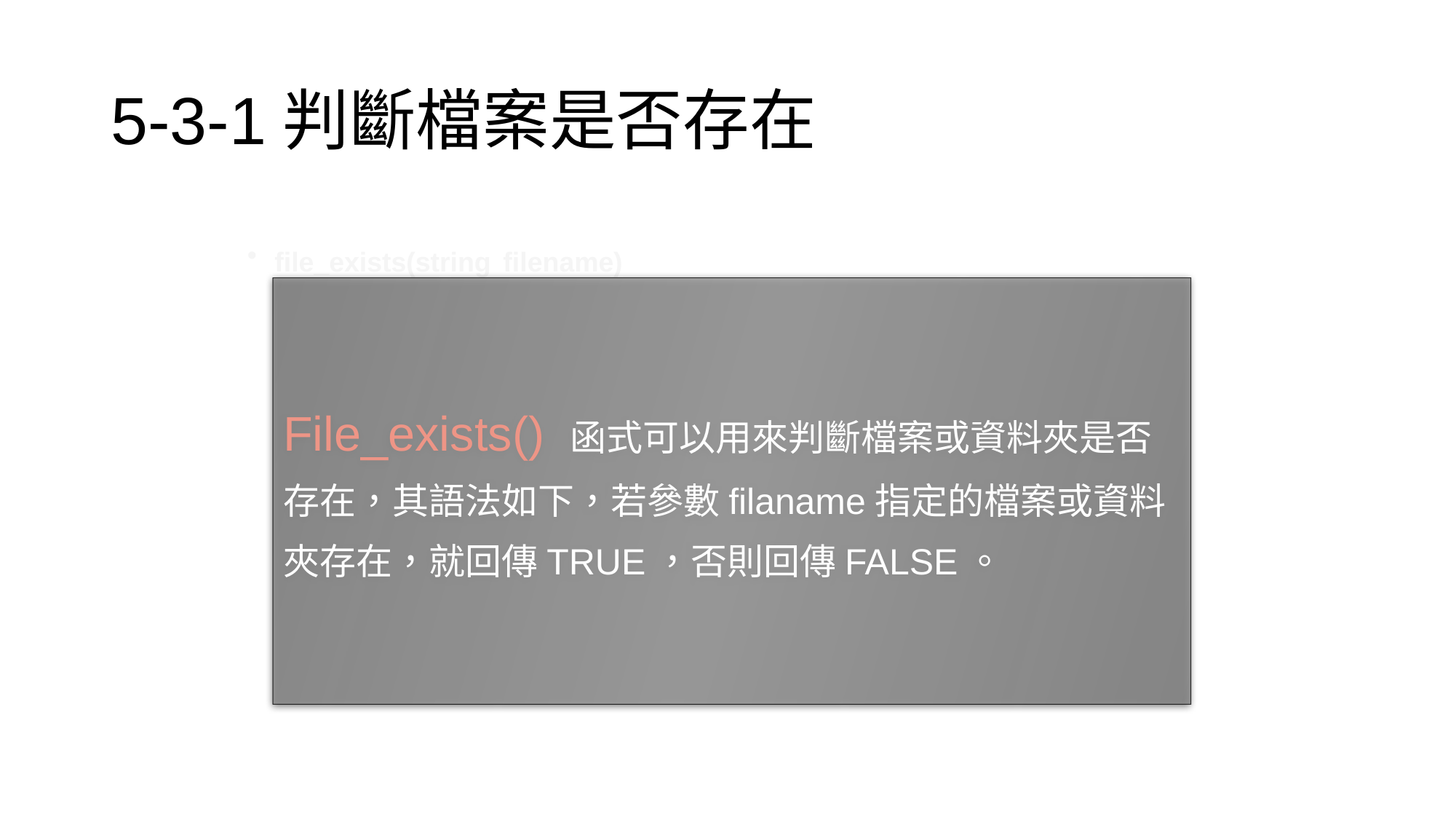

# 5-3-1判斷檔案是否存在
file_exists(string filename)
File_exists() 函式可以用來判斷檔案或資料夾是否存在，其語法如下，若參數filaname指定的檔案或資料夾存在，就回傳TRUE，否則回傳FALSE。